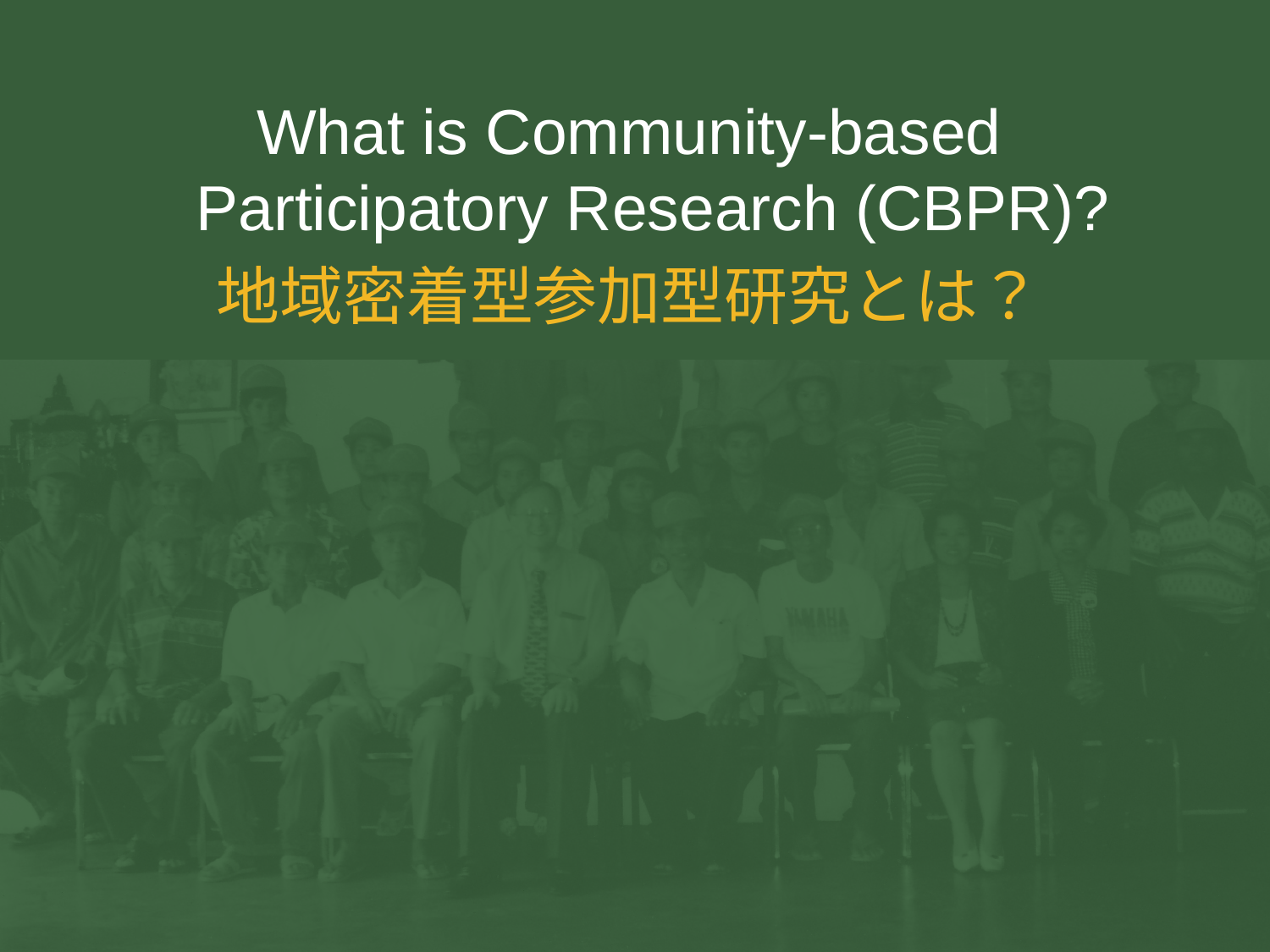

What is Community-based Participatory Research (CBPR)?
地域密着型参加型研究とは？